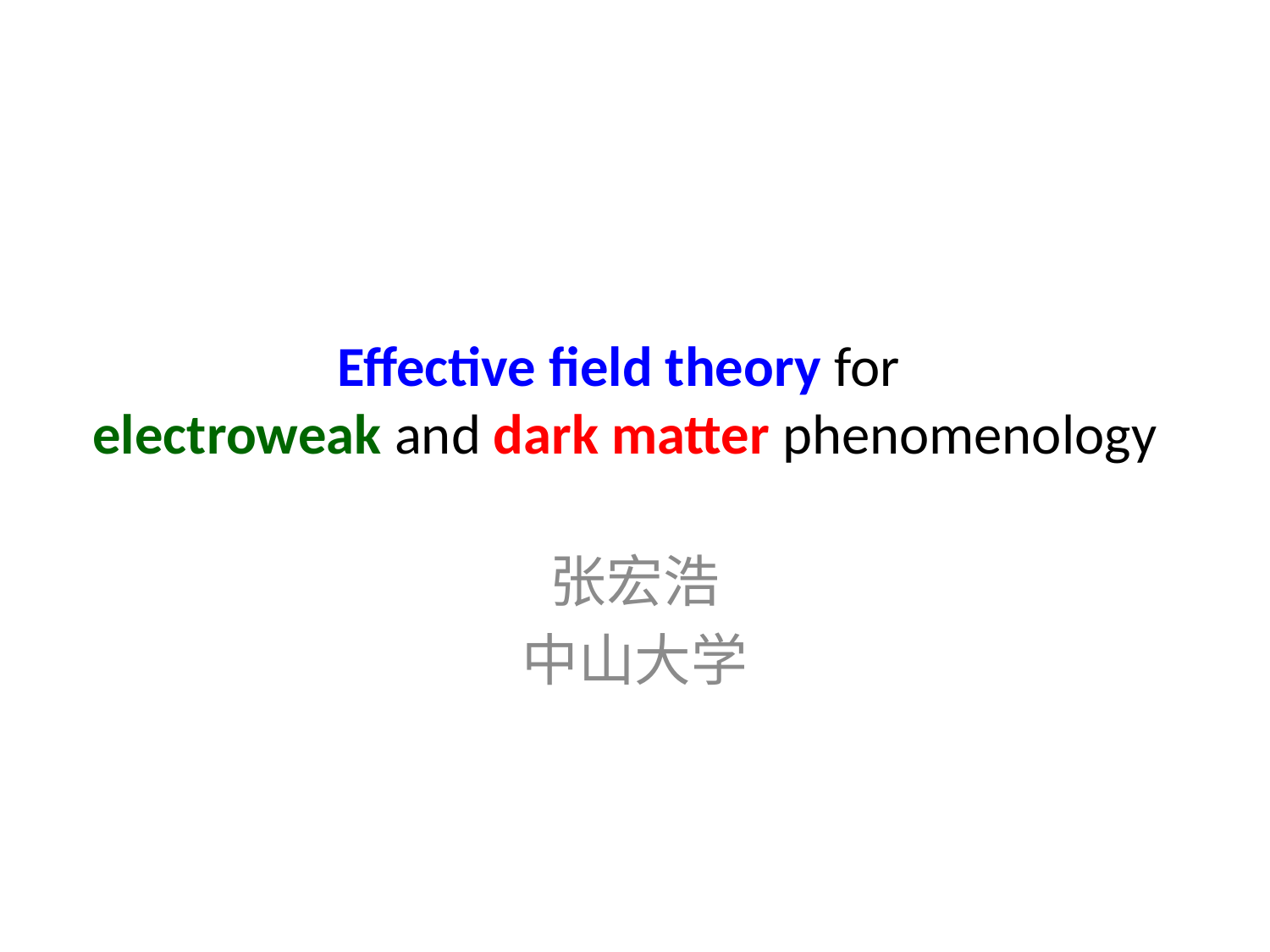

# Effective field theory for electroweak and dark matter phenomenology
张宏浩
中山大学